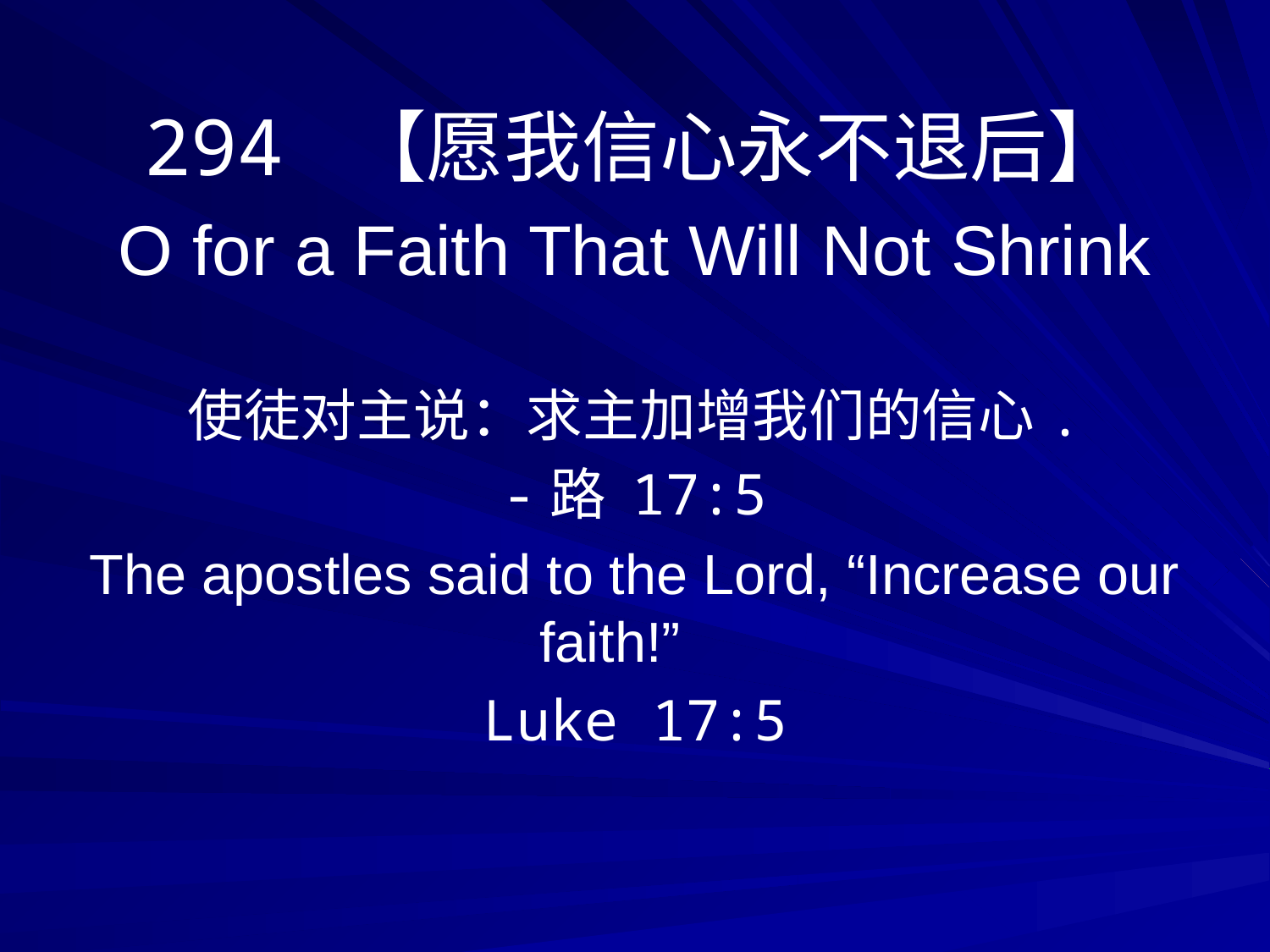

294 【愿我信心永不退后】
O for a Faith That Will Not Shrink

使徒对主说：求主加增我们的信心.
-路 17:5
The apostles said to the Lord, “Increase our faith!”
Luke 17:5